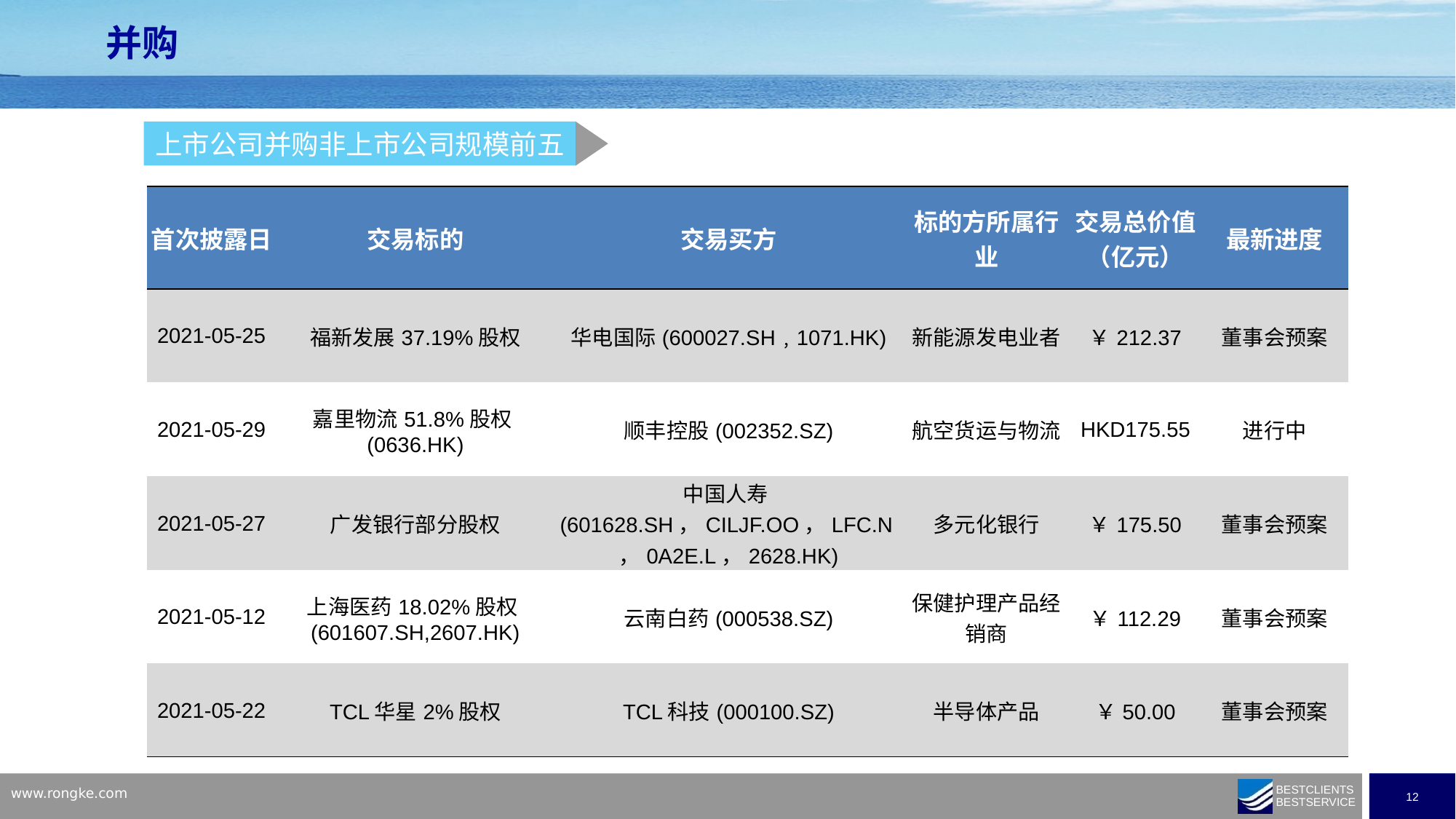

并购
上市公司并购非上市公司规模前五

| 首次披露日 | 交易标的 | 交易买方 | 标的方所属行业 | 交易总价值 （亿元） | 最新进度 |
| --- | --- | --- | --- | --- | --- |
| 2021-05-25 | 福新发展37.19%股权 | 华电国际(600027.SH﹐1071.HK) | 新能源发电业者 | ￥212.37 | 董事会预案 |
| 2021-05-29 | 嘉里物流51.8%股权(0636.HK) | 顺丰控股(002352.SZ) | 航空货运与物流 | HKD175.55 | 进行中 |
| 2021-05-27 | 广发银行部分股权 | 中国人寿(601628.SH，CILJF.OO，LFC.N，0A2E.L，2628.HK) | 多元化银行 | ￥175.50 | 董事会预案 |
| 2021-05-12 | 上海医药18.02%股权(601607.SH,2607.HK) | 云南白药(000538.SZ) | 保健护理产品经销商 | ￥112.29 | 董事会预案 |
| 2021-05-22 | TCL华星2%股权 | TCL科技(000100.SZ) | 半导体产品 | ￥50.00 | 董事会预案 |